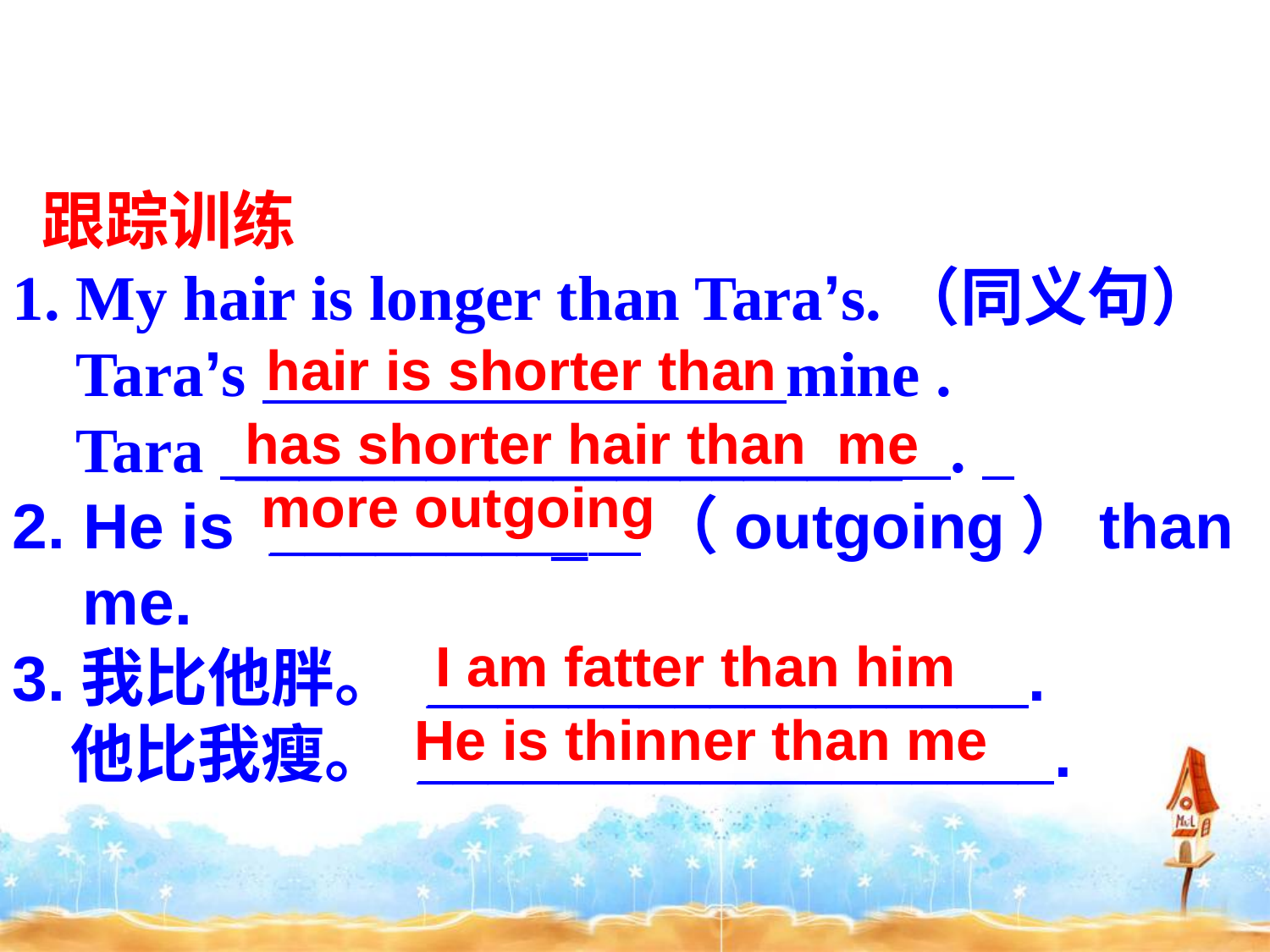

跟踪训练
1. My hair is longer than Tara’s.（同义句）
    Tara’s                                  mine .
    Tara  _____________________   .
2. He is  _________   （outgoing）than
    me.
3.我比他胖。 _________________.
   他比我瘦。 __________________.

hair is shorter than
has shorter hair than  me
 more outgoing
I am fatter than him
He is thinner than me